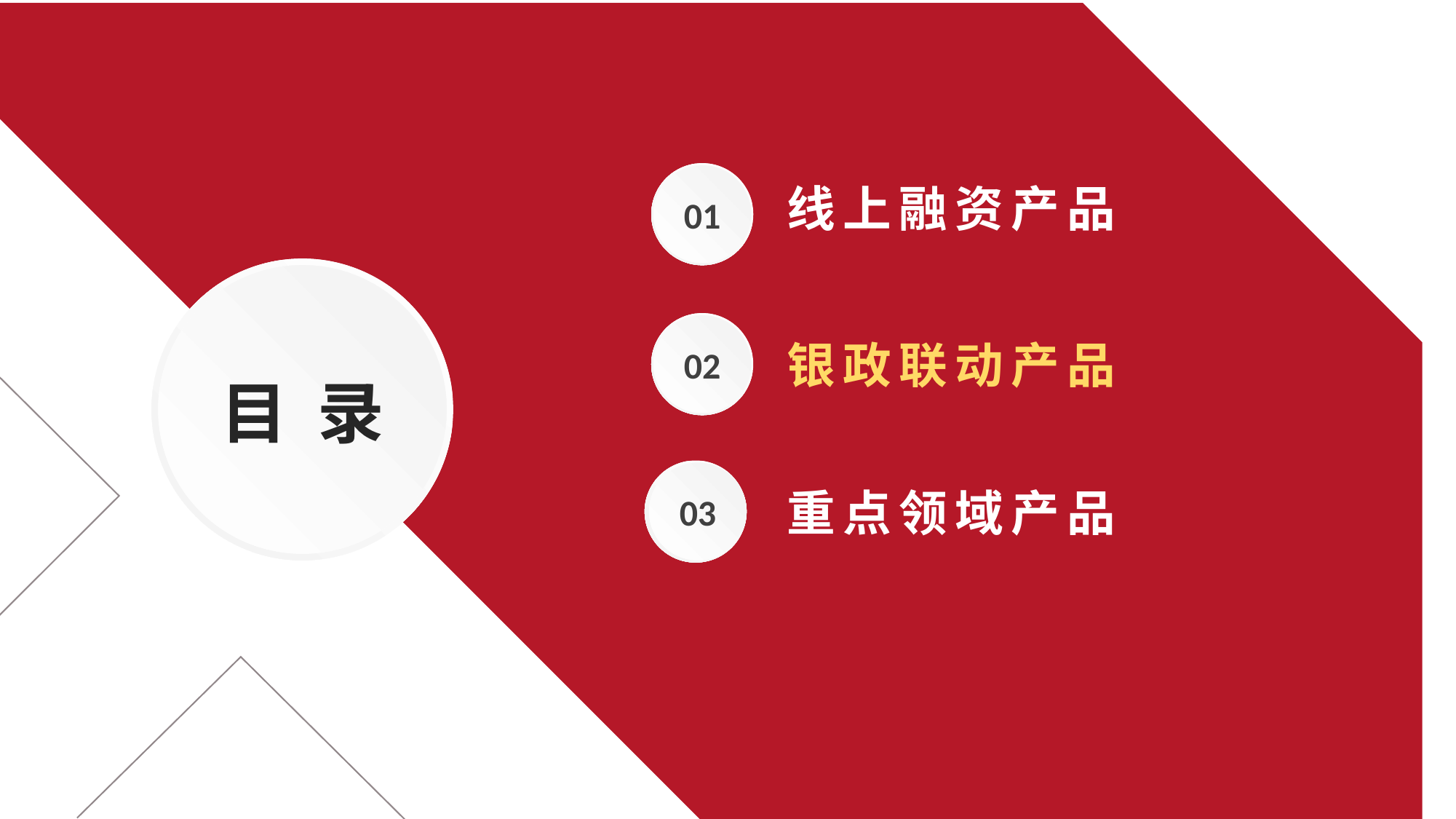

01
线上融资产品

02
银政联动产品
目  录

03
重点领域产品

6